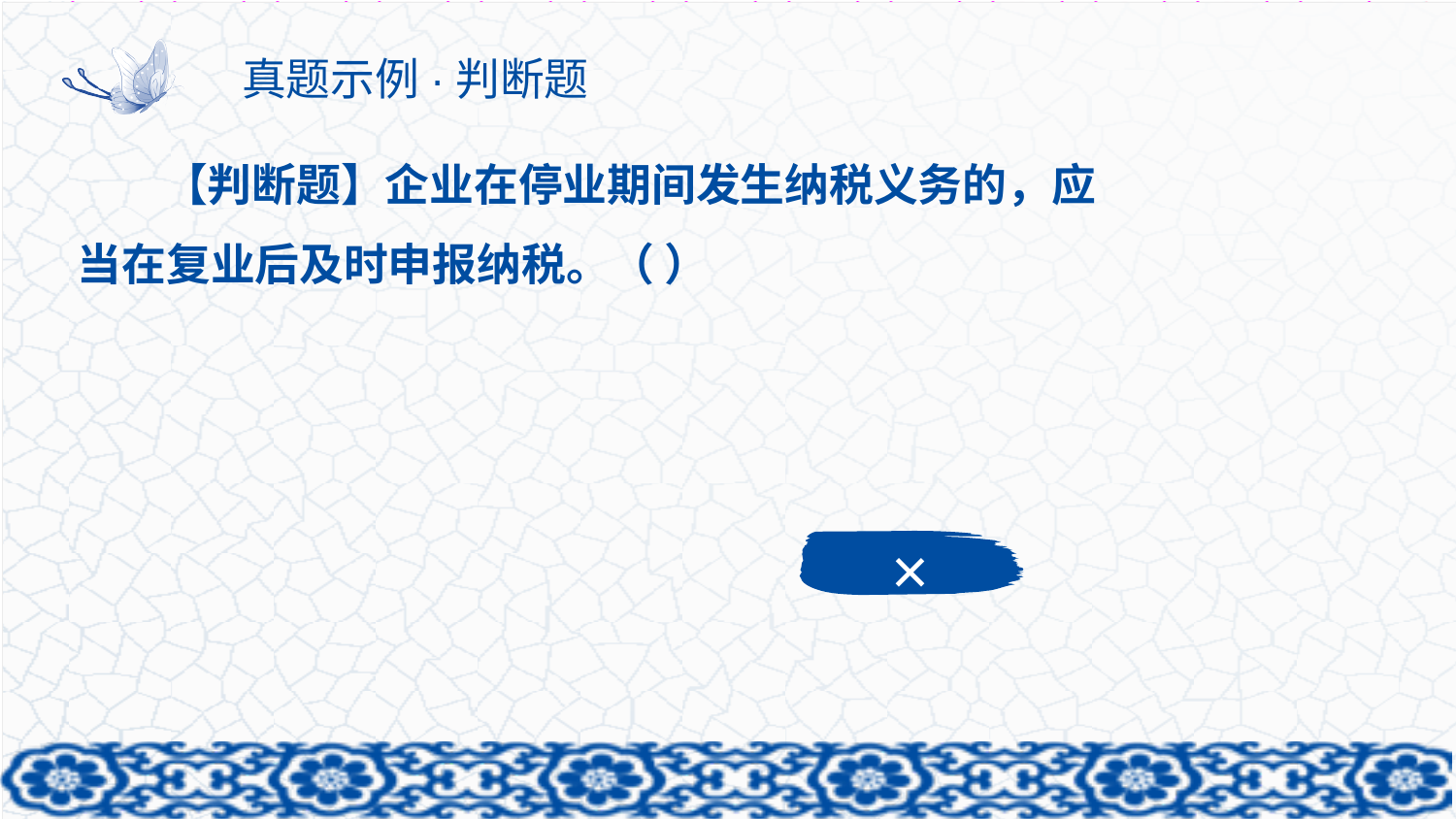

# 真题示例·判断题
【判断题】企业在停业期间发生纳税义务的，应当在复业后及时申报纳税。（ ）

×